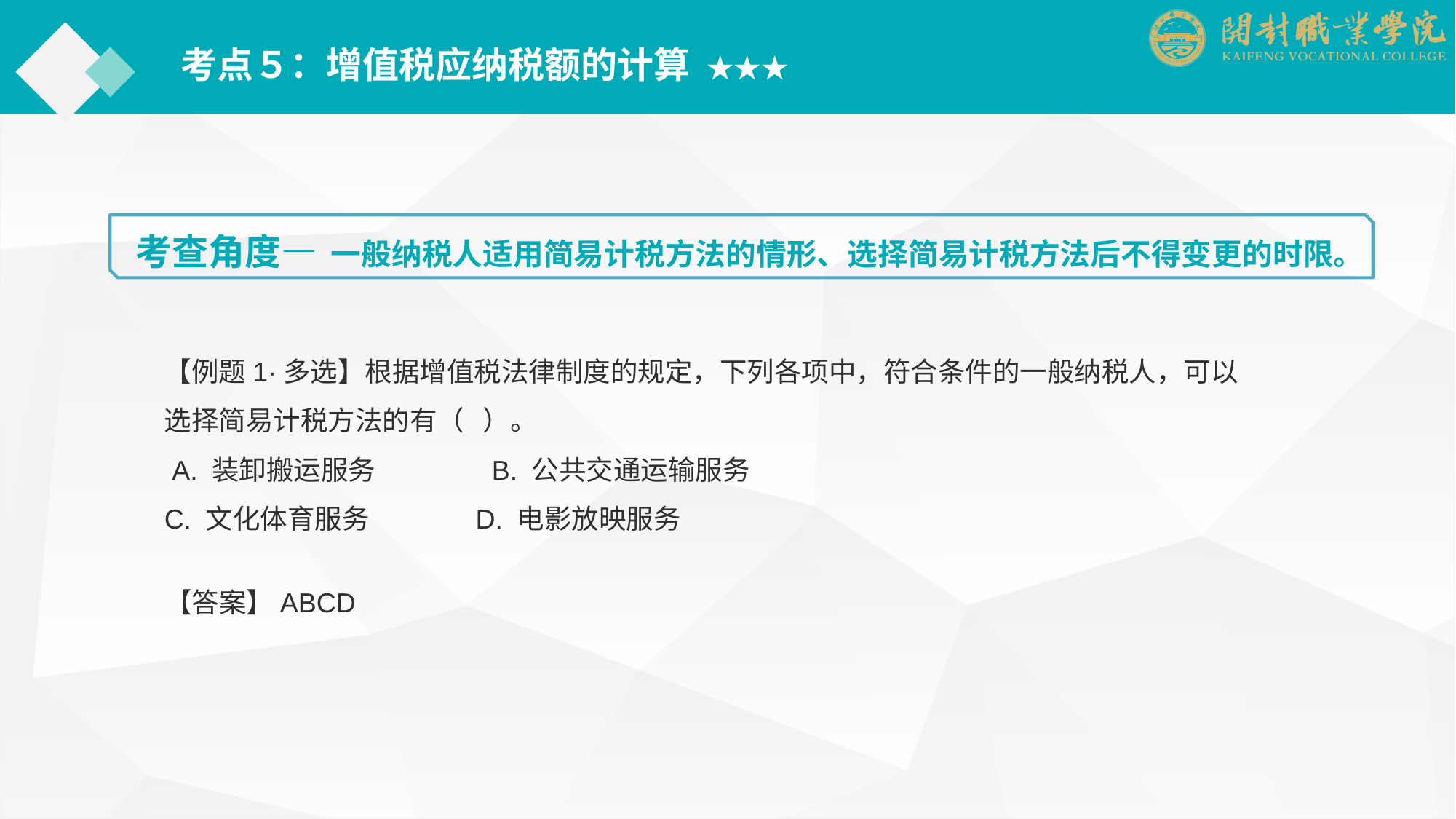

考点５：增值税应纳税额的计算  ★★★

考查角度—  一般纳税人适用简易计税方法的情形、选择简易计税方法后不得变更的时限。
【例题1·多选】根据增值税法律制度的规定，下列各项中，符合条件的一般纳税人，可以选择简易计税方法的有（   ）。
 A. 装卸搬运服务		B. 公共交通运输服务　　　　
C. 文化体育服务	              D. 电影放映服务
【答案】ABCD